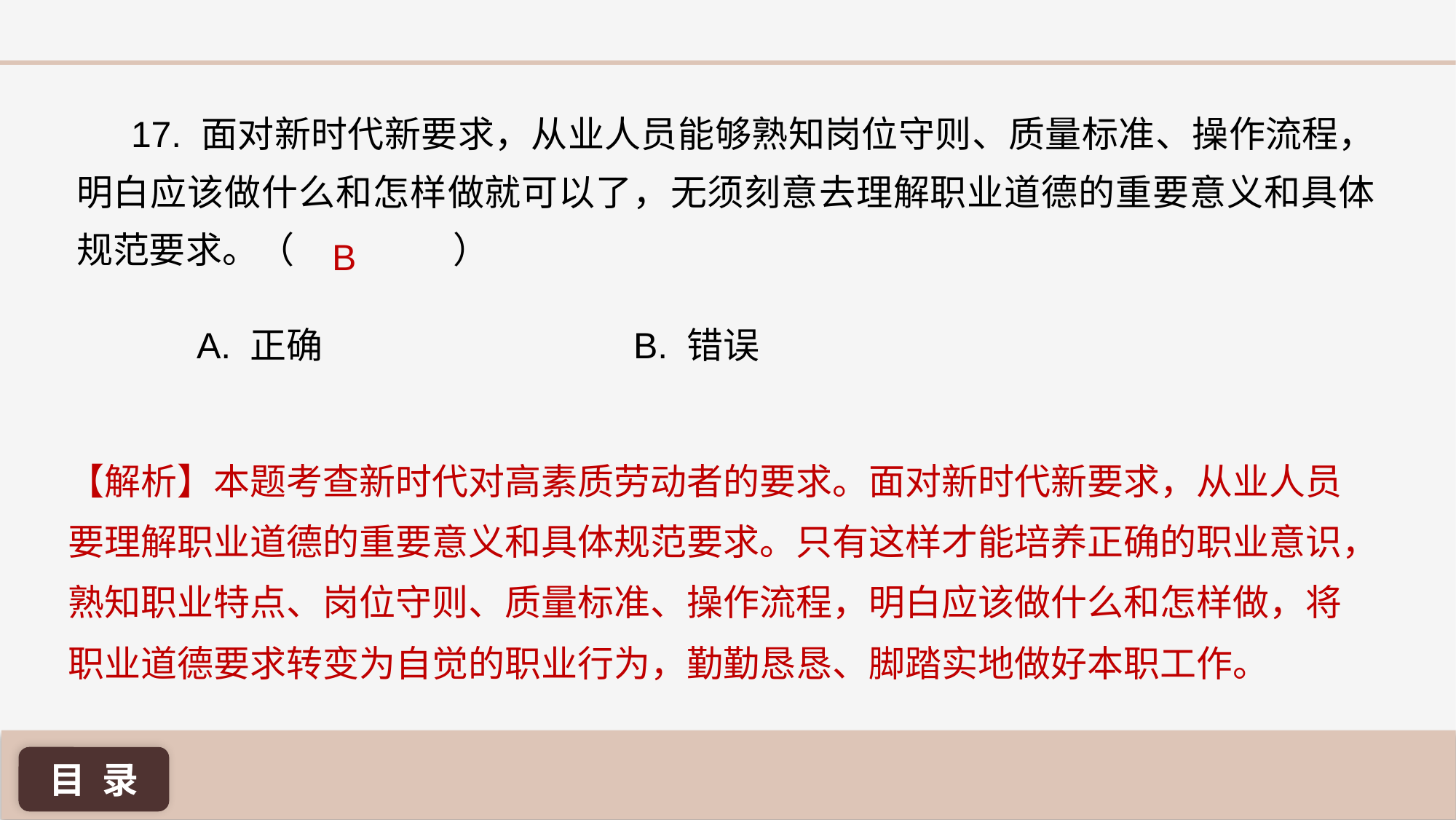

17. 面对新时代新要求，从业人员能够熟知岗位守则、质量标准、操作流程，明白应该做什么和怎样做就可以了，无须刻意去理解职业道德的重要意义和具体规范要求。（	      ）
B
A. 正确 			B. 错误
【解析】本题考查新时代对高素质劳动者的要求。面对新时代新要求，从业人员要理解职业道德的重要意义和具体规范要求。只有这样才能培养正确的职业意识，熟知职业特点、岗位守则、质量标准、操作流程，明白应该做什么和怎样做，将职业道德要求转变为自觉的职业行为，勤勤恳恳、脚踏实地做好本职工作。